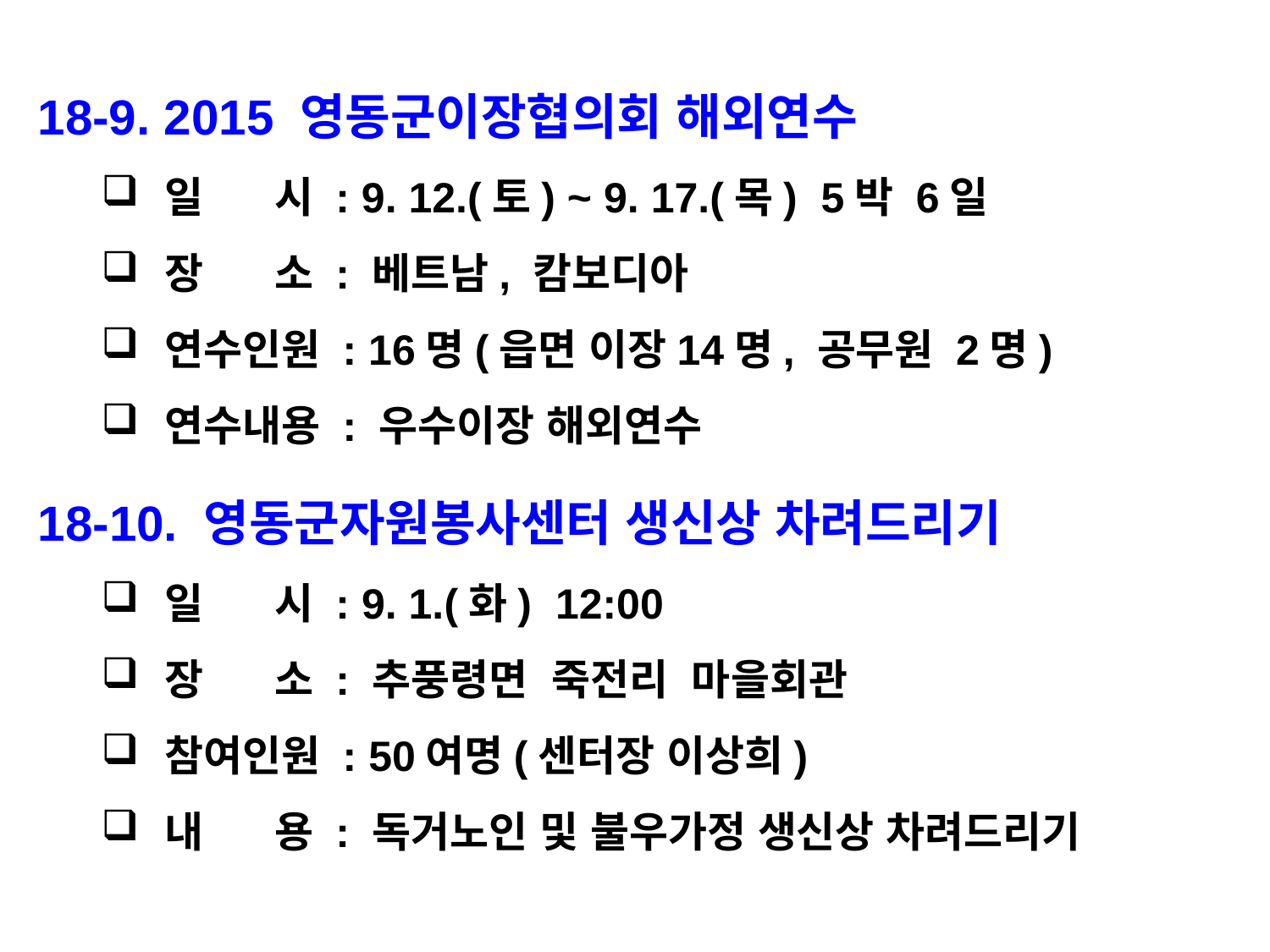

18-9. 2015 영동군이장협의회 해외연수
일      시 : 9. 12.(토) ~ 9. 17.(목)  5박 6일
장      소 : 베트남, 캄보디아
연수인원 : 16명(읍면 이장14명, 공무원 2명)
연수내용 : 우수이장 해외연수
18-10. 영동군자원봉사센터 생신상 차려드리기
일      시 : 9. 1.(화)  12:00
장      소 : 추풍령면  죽전리  마을회관
참여인원 : 50여명(센터장 이상희)
내      용 : 독거노인 및 불우가정 생신상 차려드리기